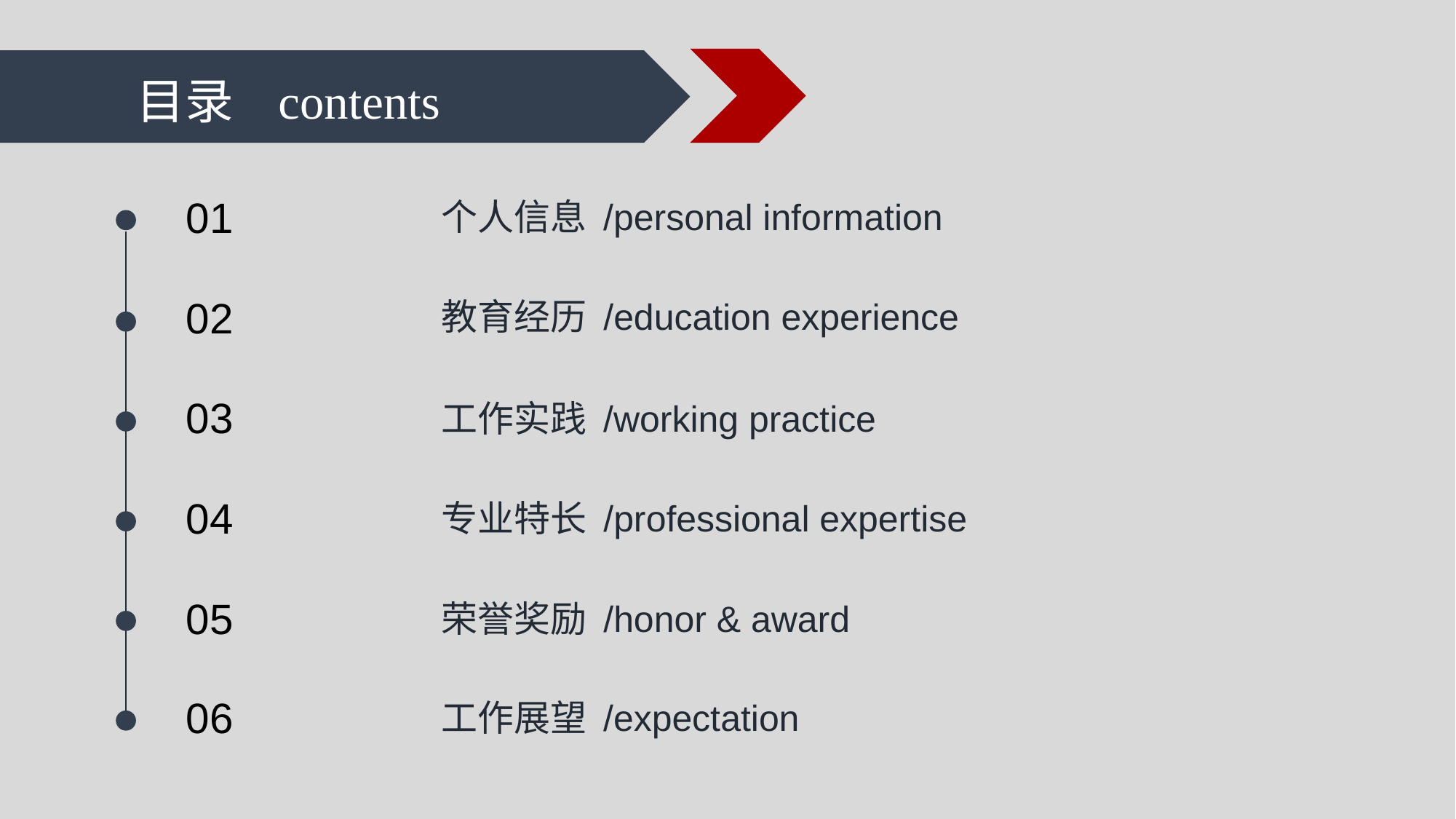

目录   contents
01
个人信息 /personal information

02
教育经历 /education experience
03
工作实践 /working practice
04
专业特长 /professional expertise
05
荣誉奖励 /honor & award
06
工作展望 /expectation